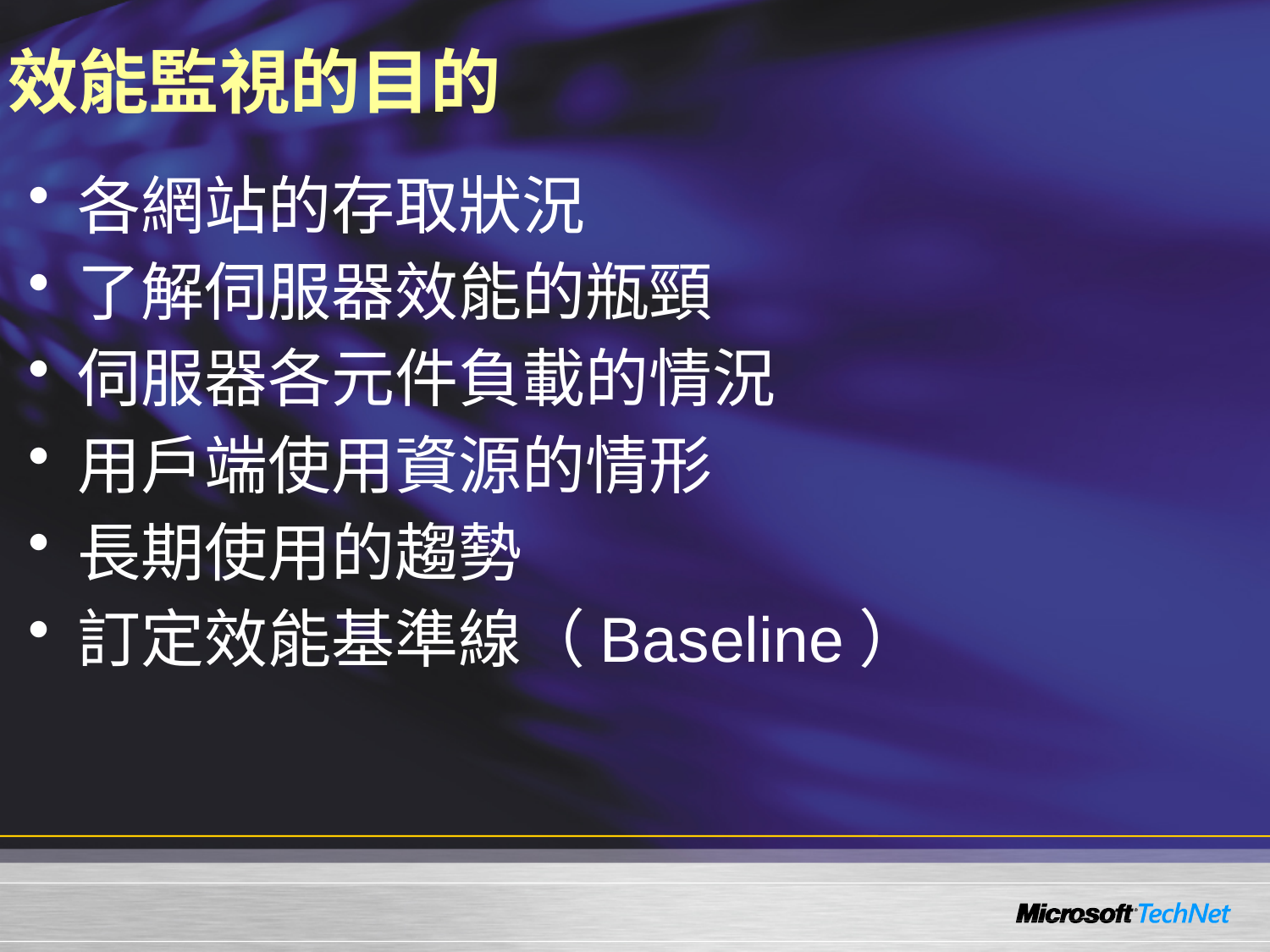

# 效能監視的目的
各網站的存取狀況
了解伺服器效能的瓶頸
伺服器各元件負載的情況
用戶端使用資源的情形
長期使用的趨勢
訂定效能基準線（Baseline）